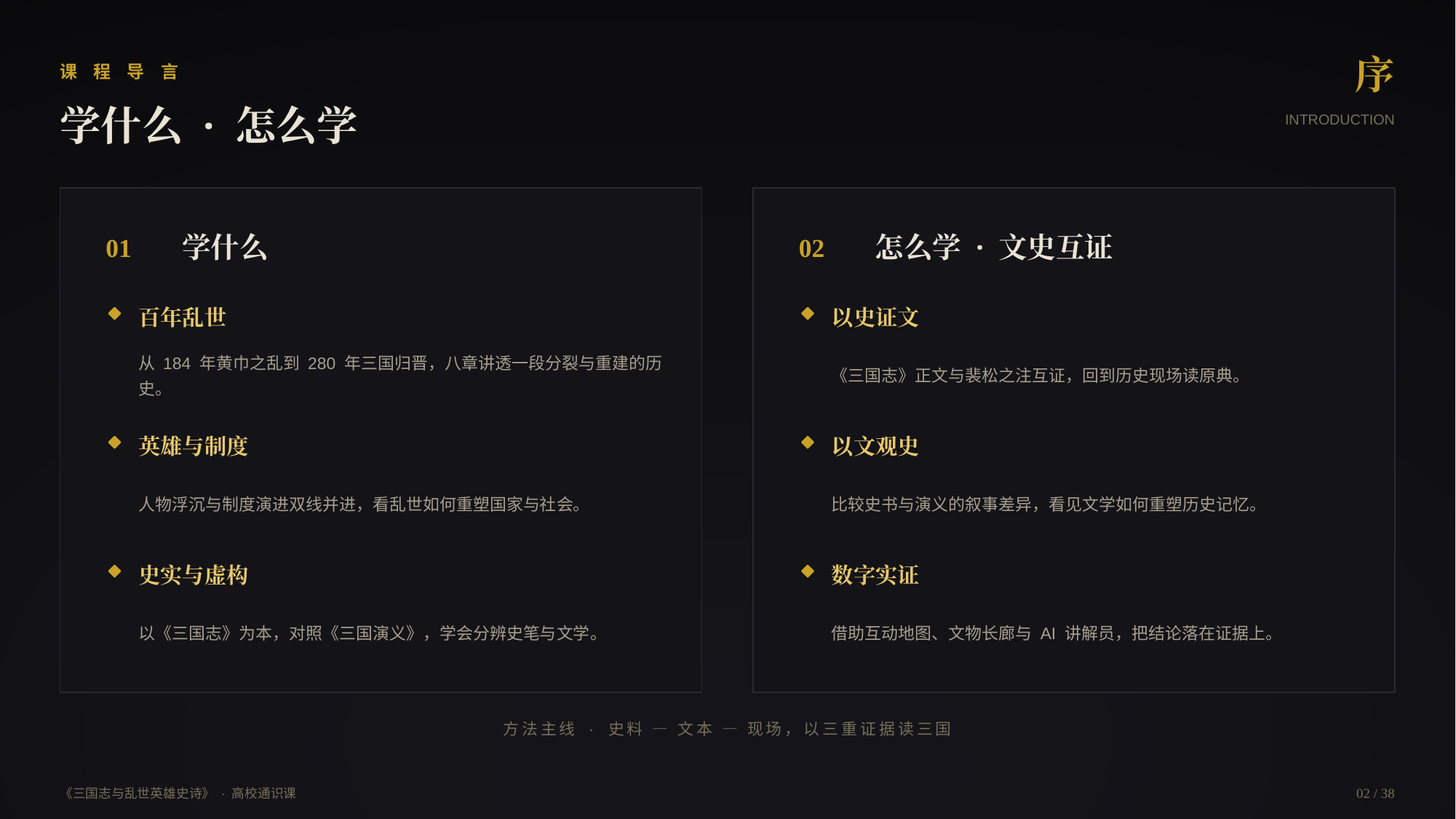

序
课 程 导 言
学什么 · 怎么学
INTRODUCTION

学什么
怎么学 · 文史互证
01
02
百年乱世
以史证文

从 184 年黄巾之乱到 280 年三国归晋，八章讲透一段分裂与重建的历史。
《三国志》正文与裴松之注互证，回到历史现场读原典。
英雄与制度
以文观史

人物浮沉与制度演进双线并进，看乱世如何重塑国家与社会。
比较史书与演义的叙事差异，看见文学如何重塑历史记忆。
史实与虚构
数字实证

以《三国志》为本，对照《三国演义》，学会分辨史笔与文学。
借助互动地图、文物长廊与 AI 讲解员，把结论落在证据上。
方法主线 · 史料 — 文本 — 现场，以三重证据读三国
《三国志与乱世英雄史诗》 · 高校通识课
02 / 38